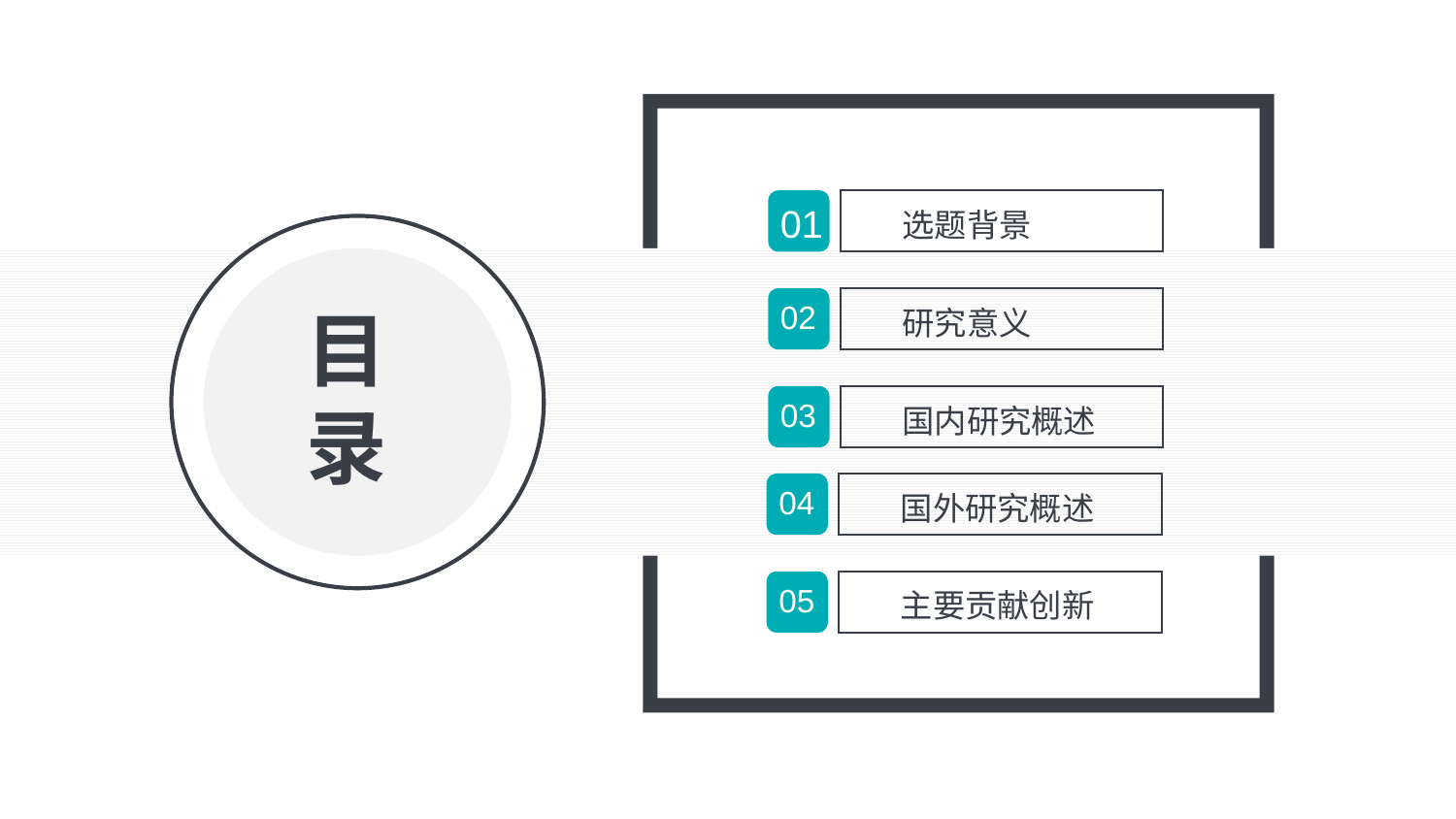

01
选题背景

02
研究意义
目
录

03
国内研究概述

04
国外研究概述

05
主要贡献创新